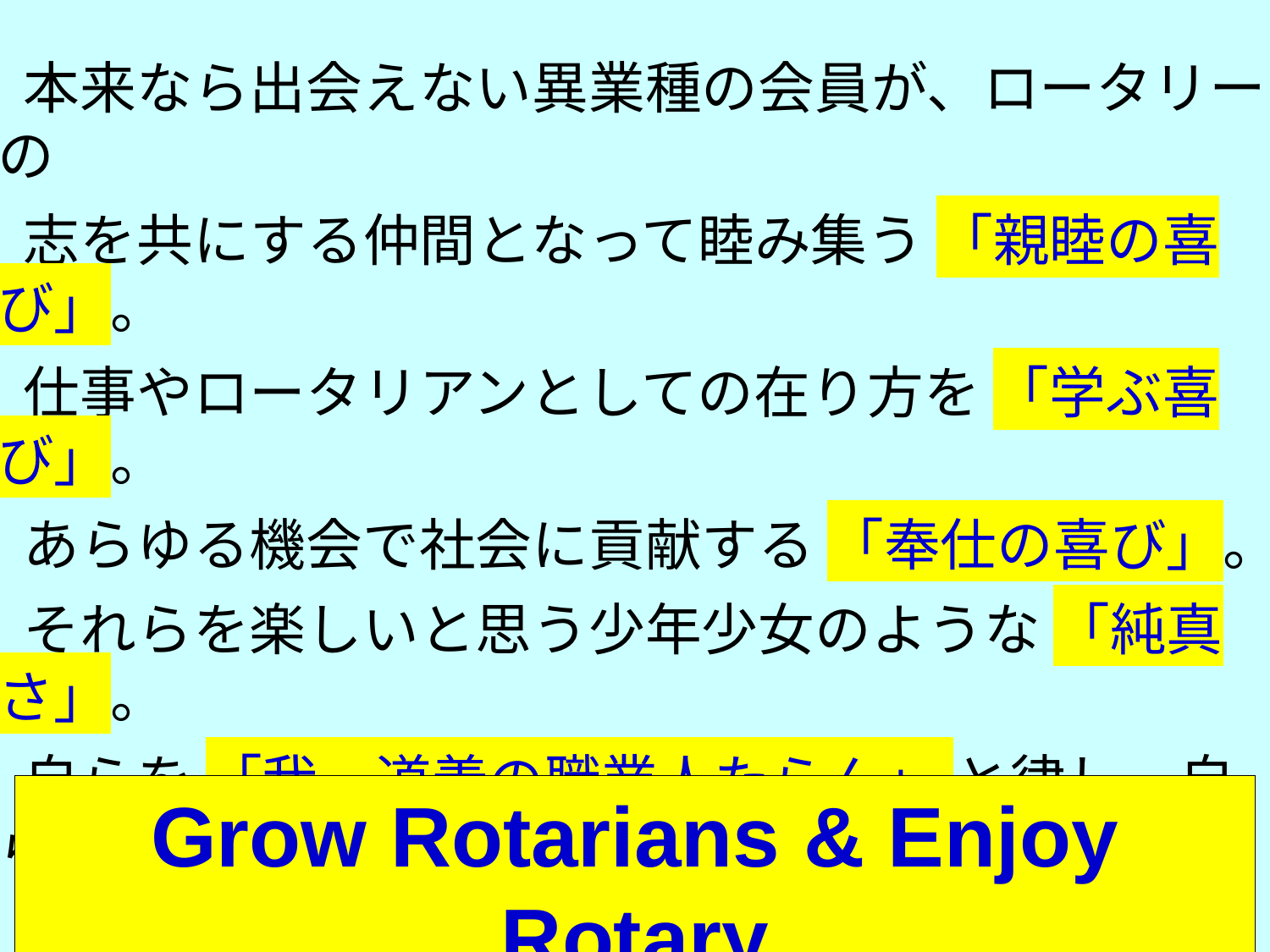

本来なら出会えない異業種の会員が、ロータリーの

 志を共にする仲間となって睦み集う 「親睦の喜び」。

 仕事やロータリアンとしての在り方を 「学ぶ喜び」。

 あらゆる機会で社会に貢献する 「奉仕の喜び」。

 それらを楽しいと思う少年少女のような 「純真さ」。

 自らを 「我、道義の職業人たらん」 と律し、自らを

 多少なりとも立派な人間でありたいと思う 「自尊心」。

 そして成功や飛躍の「チャンス」、素晴らしい「感動」。
Grow Rotarians & Enjoy Rotary